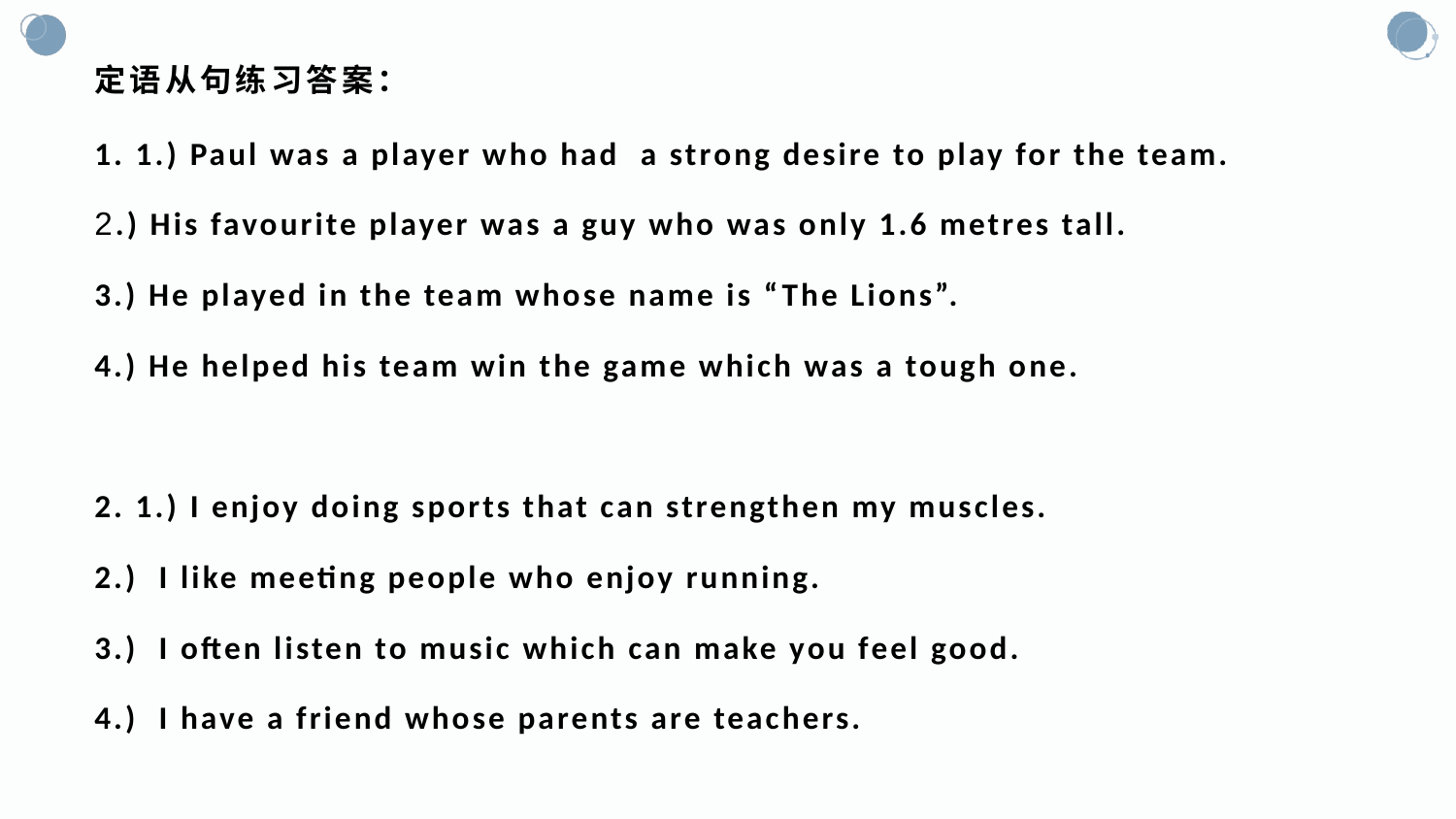

# 定语从句练习答案：
1. 1.) Paul was a player who had  a strong desire to play for the team.
2.) His favourite player was a guy who was only 1.6 metres tall.
3.) He played in the team whose name is “The Lions”.
4.) He helped his team win the game which was a tough one.

2. 1.) I enjoy doing sports that can strengthen my muscles.
2.)  I like meeting people who enjoy running.
3.)  I often listen to music which can make you feel good.
4.)  I have a friend whose parents are teachers.